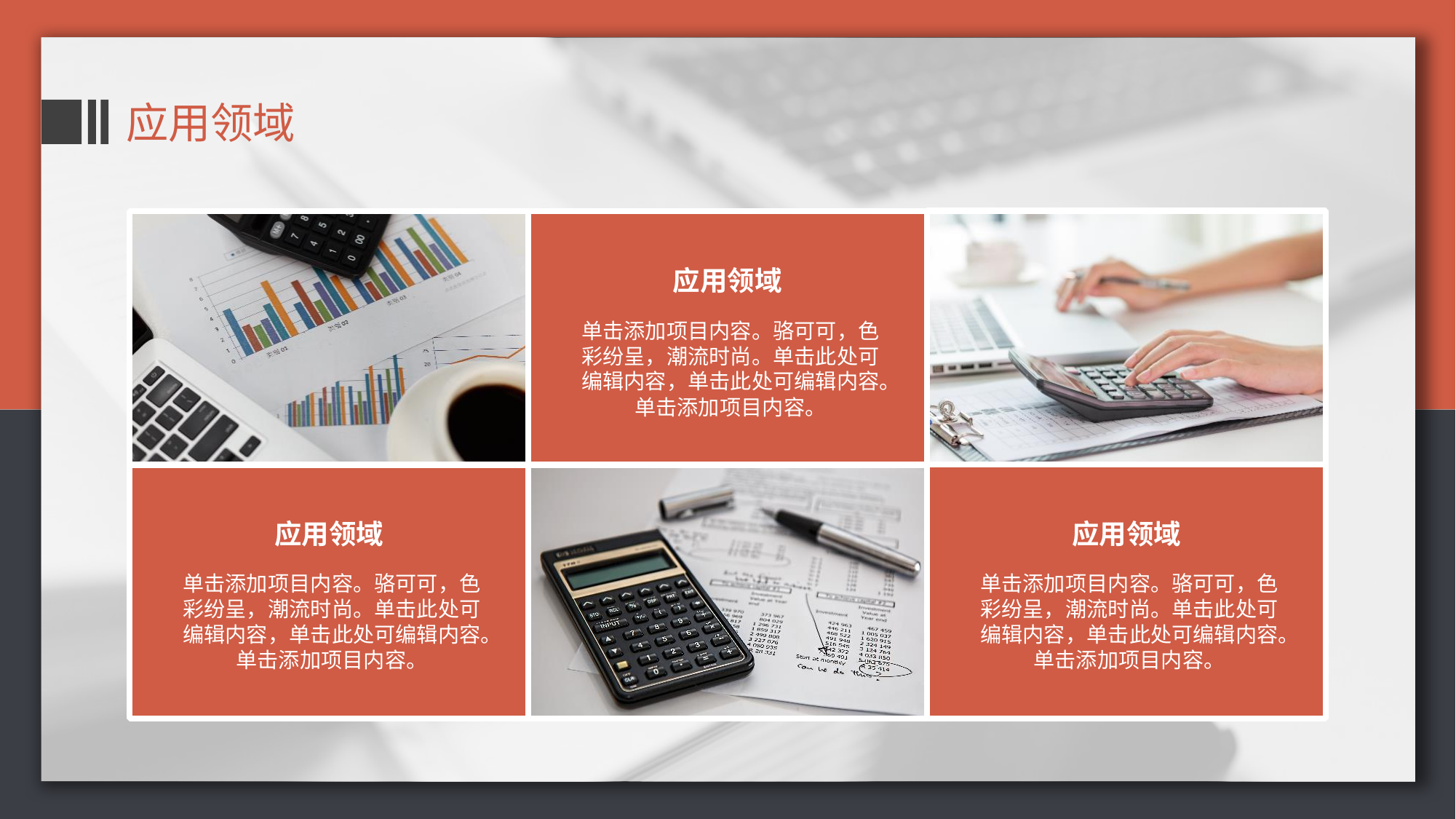

应用领域

应用领域
单击添加项目内容。骆可可，色彩纷呈，潮流时尚。单击此处可编辑内容，单击此处可编辑内容。单击添加项目内容。

应用领域
应用领域
单击添加项目内容。骆可可，色彩纷呈，潮流时尚。单击此处可编辑内容，单击此处可编辑内容。单击添加项目内容。
单击添加项目内容。骆可可，色彩纷呈，潮流时尚。单击此处可编辑内容，单击此处可编辑内容。单击添加项目内容。